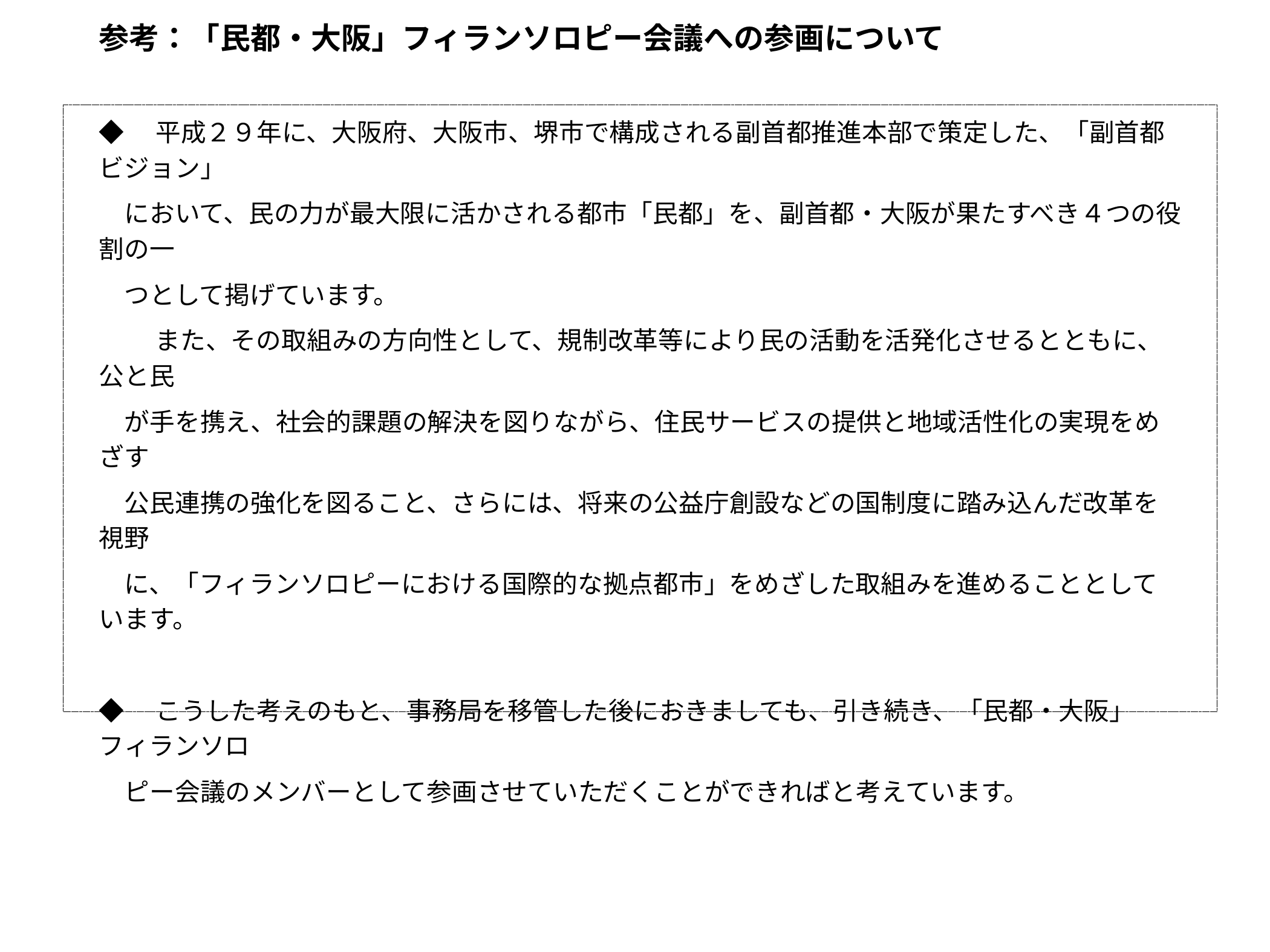

参考：「民都・大阪」フィランソロピー会議への参画について

◆　平成２９年に、大阪府、大阪市、堺市で構成される副首都推進本部で策定した、「副首都ビジョン」
　において、民の力が最大限に活かされる都市「民都」を、副首都・大阪が果たすべき４つの役割の一
　つとして掲げています。
　　 また、その取組みの方向性として、規制改革等により民の活動を活発化させるとともに、公と民
　が手を携え、社会的課題の解決を図りながら、住民サービスの提供と地域活性化の実現をめざす
　公民連携の強化を図ること、さらには、将来の公益庁創設などの国制度に踏み込んだ改革を視野
　に、「フィランソロピーにおける国際的な拠点都市」をめざした取組みを進めることとしています。

◆　こうした考えのもと、事務局を移管した後におきましても、引き続き、「民都・大阪」フィランソロ
　ピー会議のメンバーとして参画させていただくことができればと考えています。